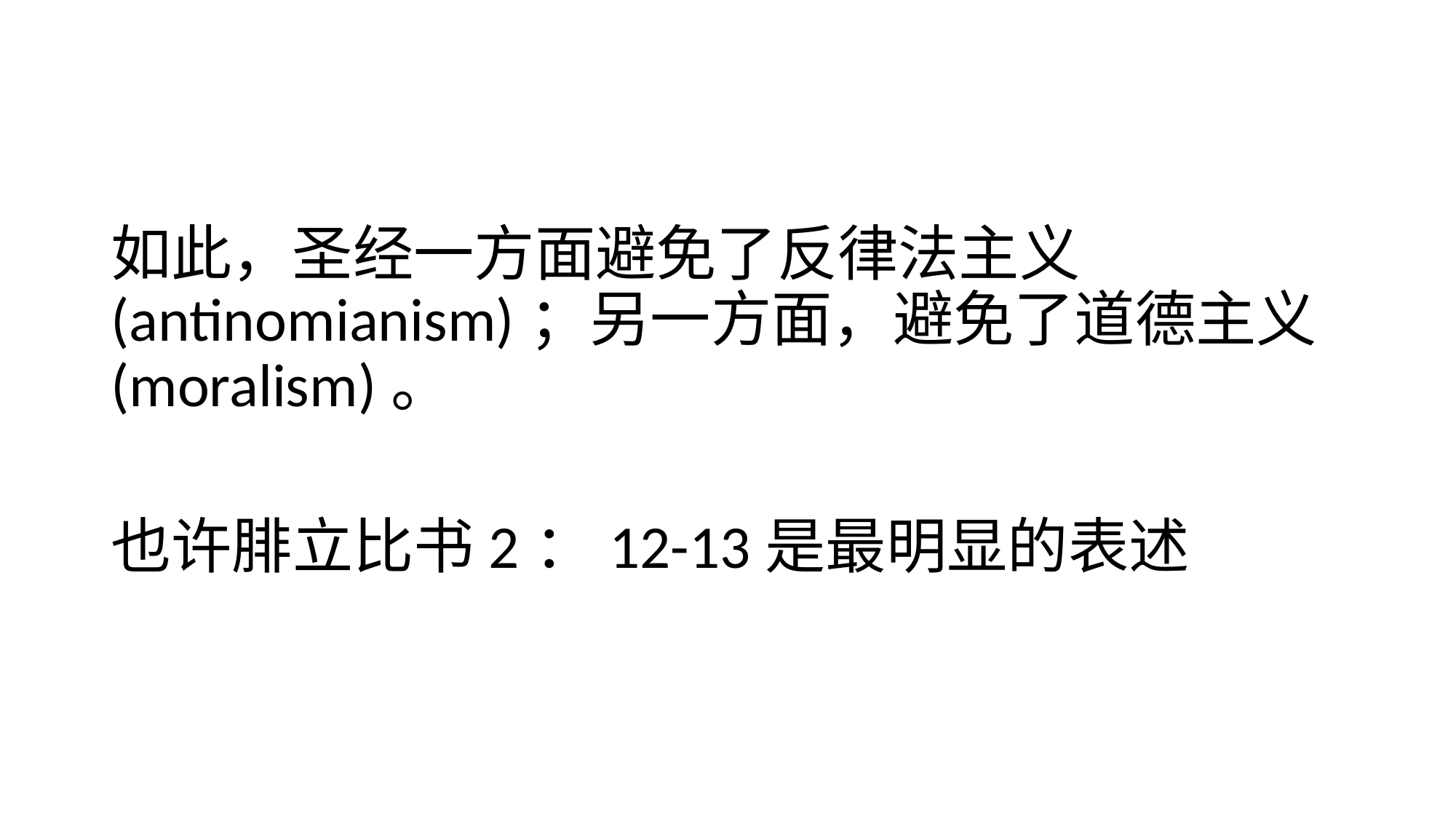

#
如此，圣经一方面避免了反律法主义(antinomianism)；另一方面，避免了道德主义(moralism)。

也许腓立比书2：12-13是最明显的表述